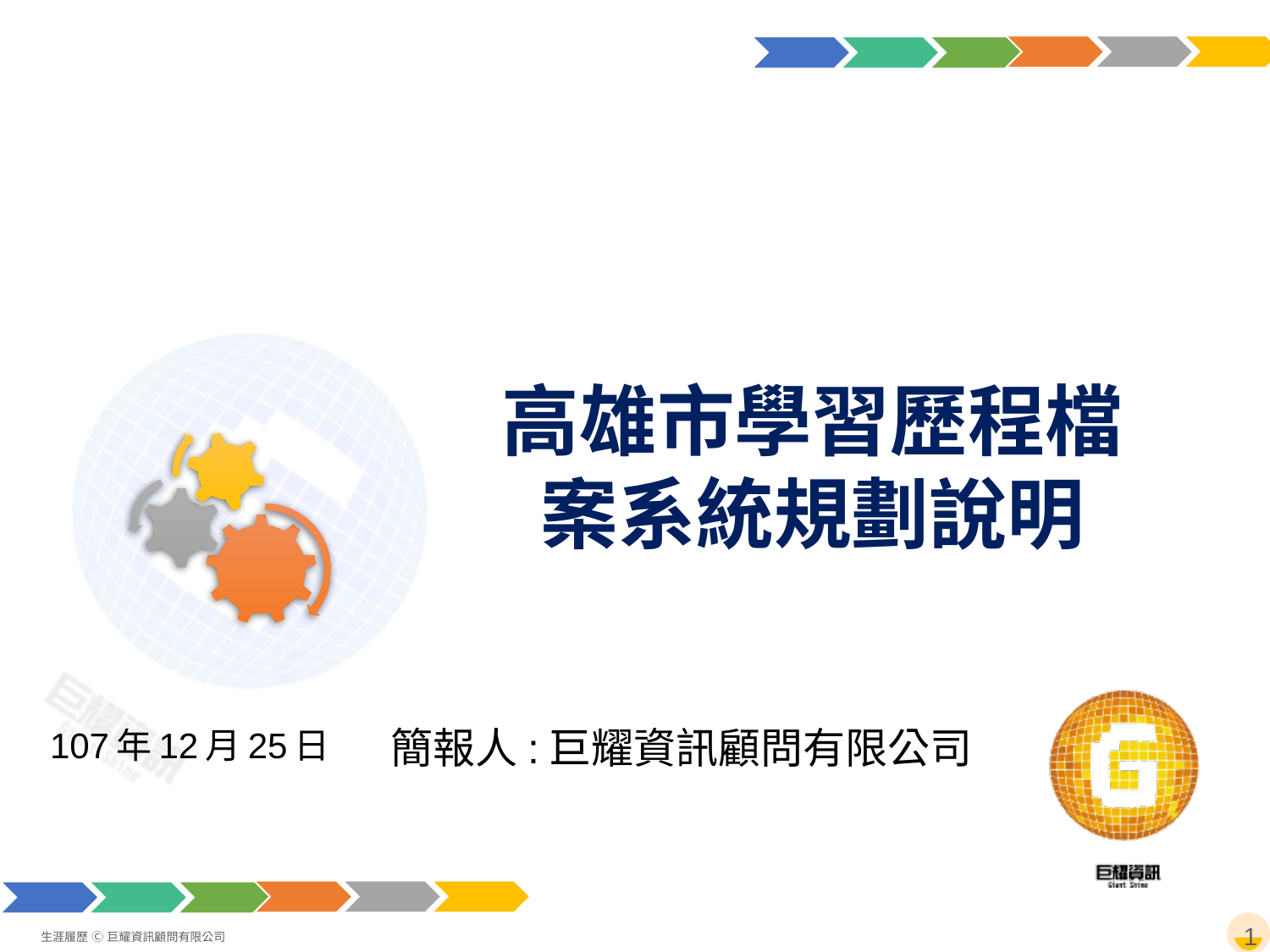

高雄市學習歷程檔案系統規劃說明
簡報人:巨耀資訊顧問有限公司

107年12月25日
1
生涯履歷 Ⓒ 巨耀資訊顧問有限公司